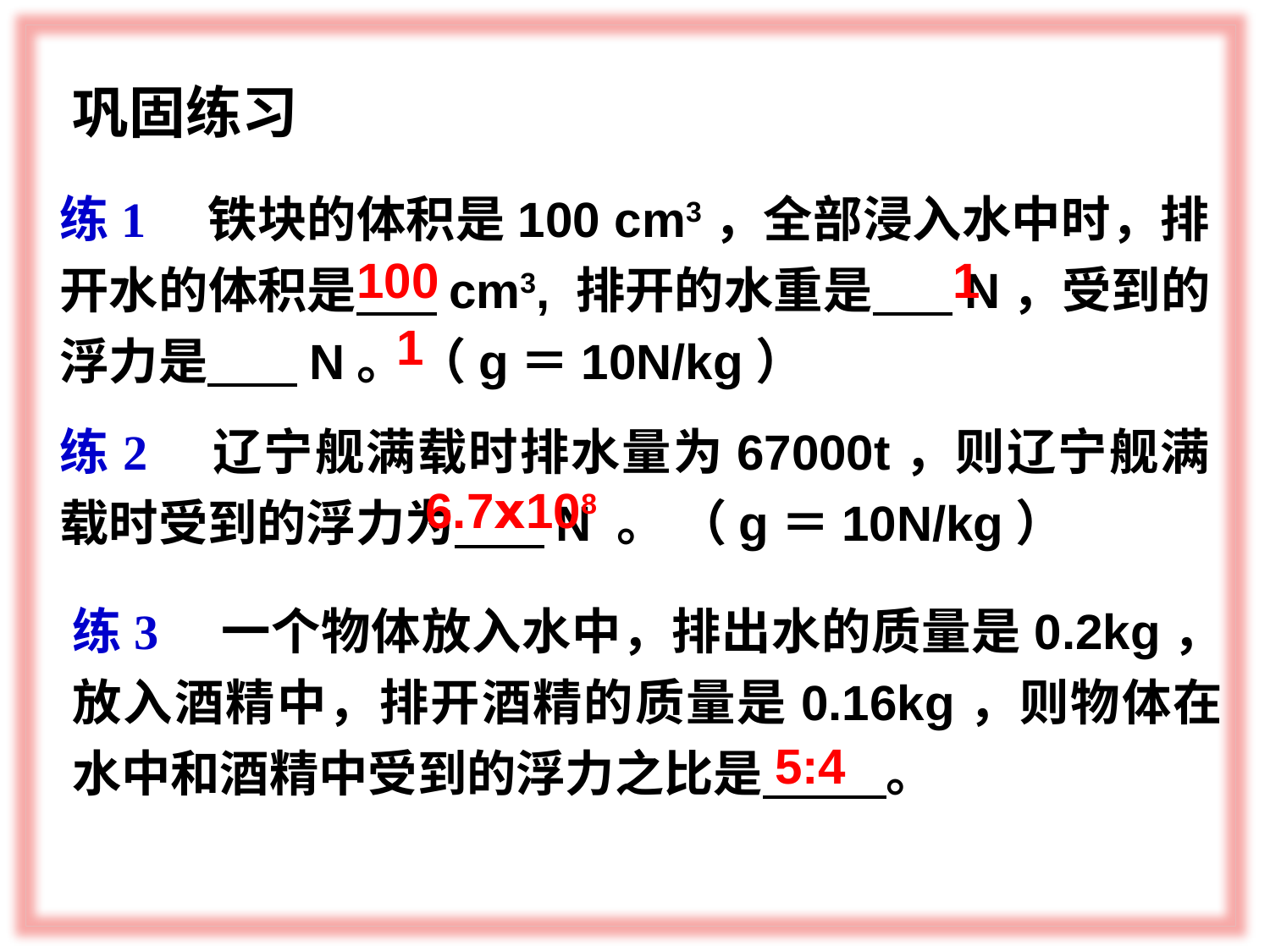

巩固练习
练1　铁块的体积是100 cm3，全部浸入水中时，排开水的体积是       cm3, 排开的水重是       N，受到的浮力是        N。 （g＝10N/kg）
100
1
1
练2　辽宁舰满载时排水量为67000t，则辽宁舰满载时受到的浮力为        N 。 （g＝10N/kg）
6.7ⅹ108
练3　一个物体放入水中，排出水的质量是0.2kg，放入酒精中，排开酒精的质量是0.16kg，则物体在水中和酒精中受到的浮力之比是           。
5:4